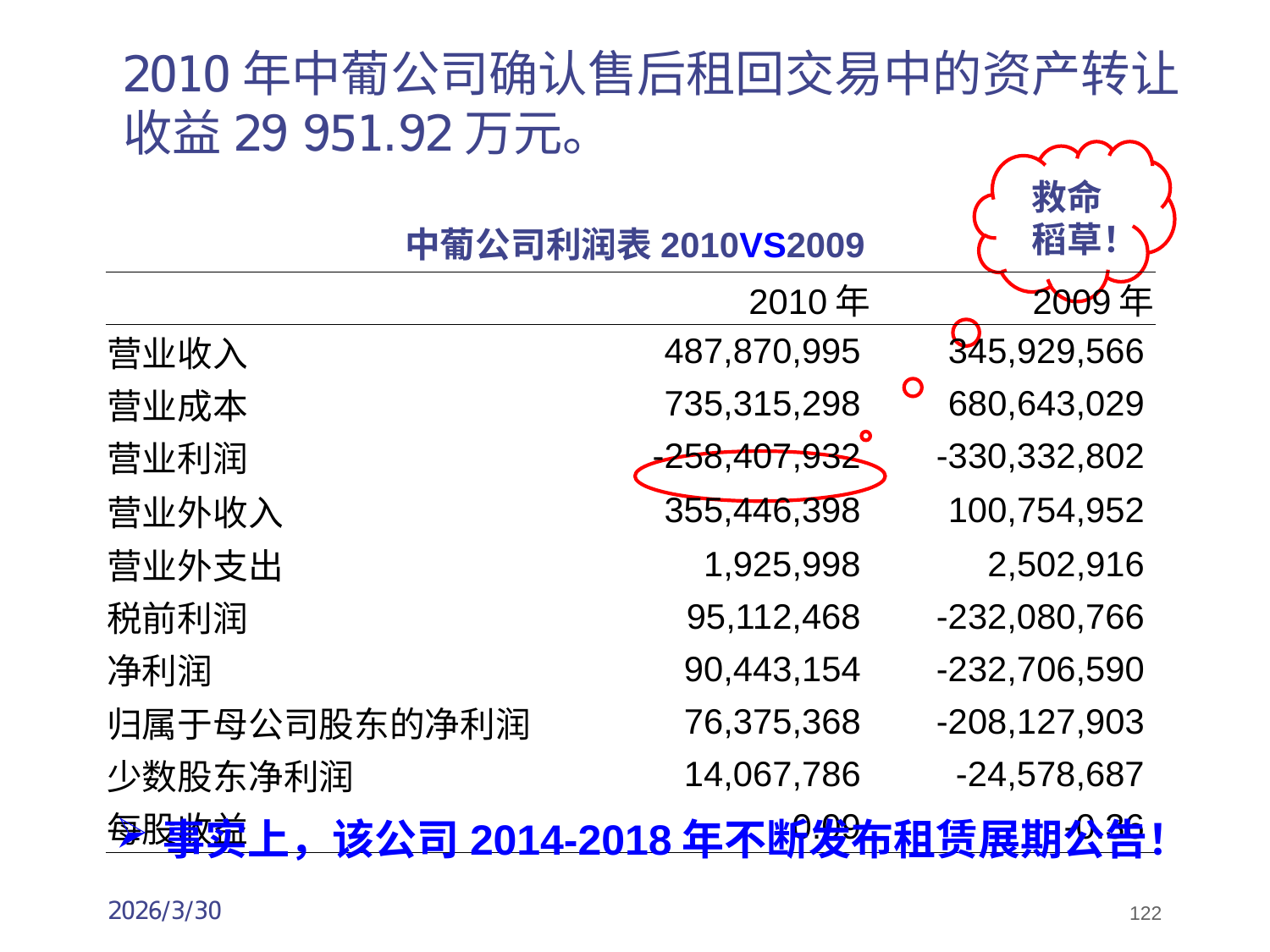

2010年中葡公司确认售后租回交易中的资产转让收益29 951.92万元。
救命稻草！
中葡公司利润表2010VS2009
|  | 2010年 | 2009年 |
| --- | --- | --- |
| 营业收入 | 487,870,995 | 345,929,566 |
| 营业成本 | 735,315,298 | 680,643,029 |
| 营业利润 | -258,407,932 | -330,332,802 |
| 营业外收入 | 355,446,398 | 100,754,952 |
| 营业外支出 | 1,925,998 | 2,502,916 |
| 税前利润 | 95,112,468 | -232,080,766 |
| 净利润 | 90,443,154 | -232,706,590 |
| 归属于母公司股东的净利润 | 76,375,368 | -208,127,903 |
| 少数股东净利润 | 14,067,786 | -24,578,687 |
| 每股收益 | 0.09 | -0.36 |

事实上，该公司2014-2018年不断发布租赁展期公告！
2026/3/30
122